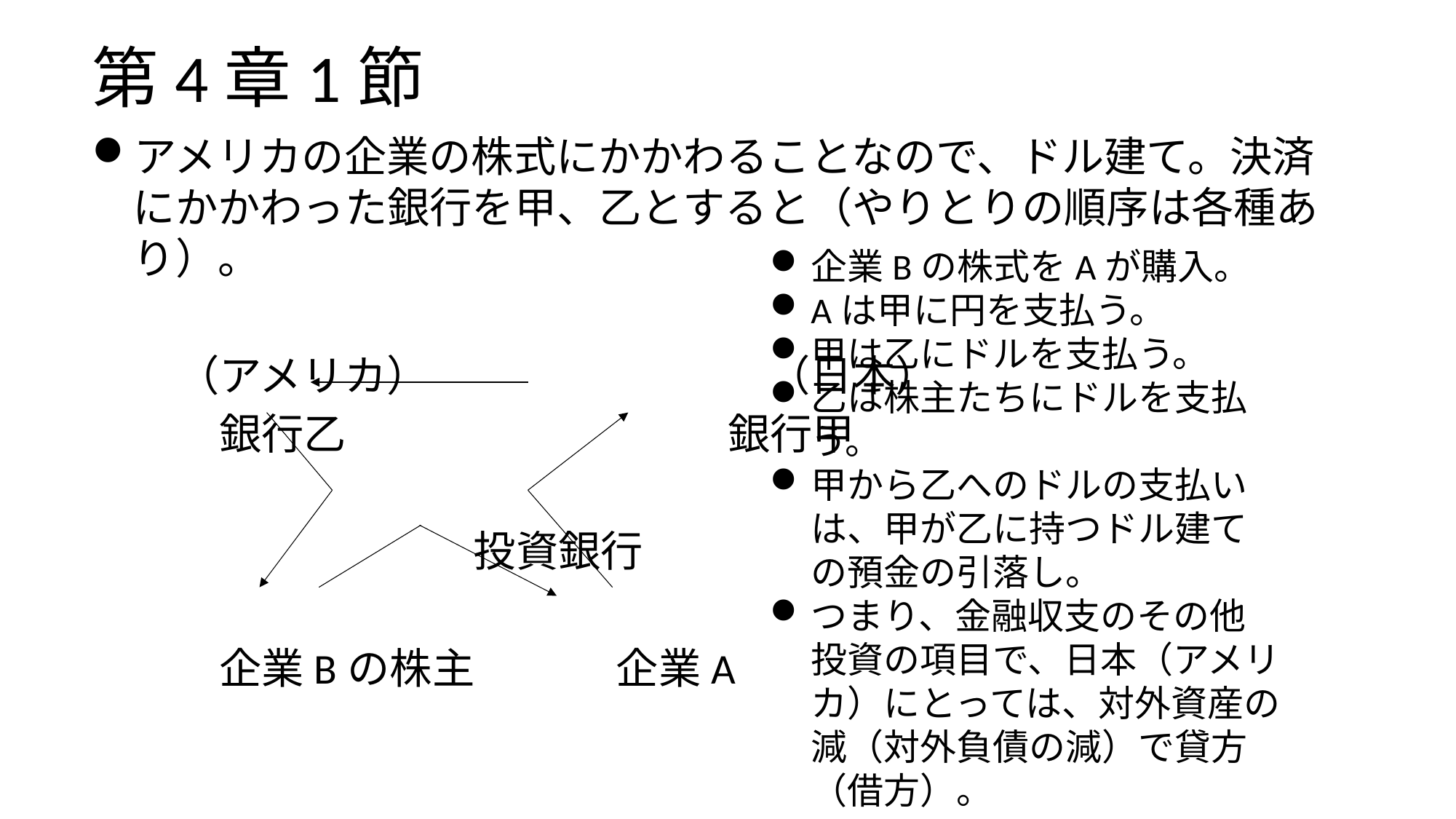

# 第4章1節
アメリカの企業の株式にかかわることなので、ドル建て。決済にかかわった銀行を甲、乙とすると（やりとりの順序は各種あり）。

　　（アメリカ）　　　　　　　　（日本）
　　　銀行乙　　　　　　　　　銀行甲

　　　　　　　　　投資銀行

　　　企業Bの株主               企業A
企業Bの株式をAが購入。
Aは甲に円を支払う。
甲は乙にドルを支払う。
乙は株主たちにドルを支払う。
甲から乙へのドルの支払いは、甲が乙に持つドル建ての預金の引落し。
つまり、金融収支のその他投資の項目で、日本（アメリカ）にとっては、対外資産の減（対外負債の減）で貸方（借方）。